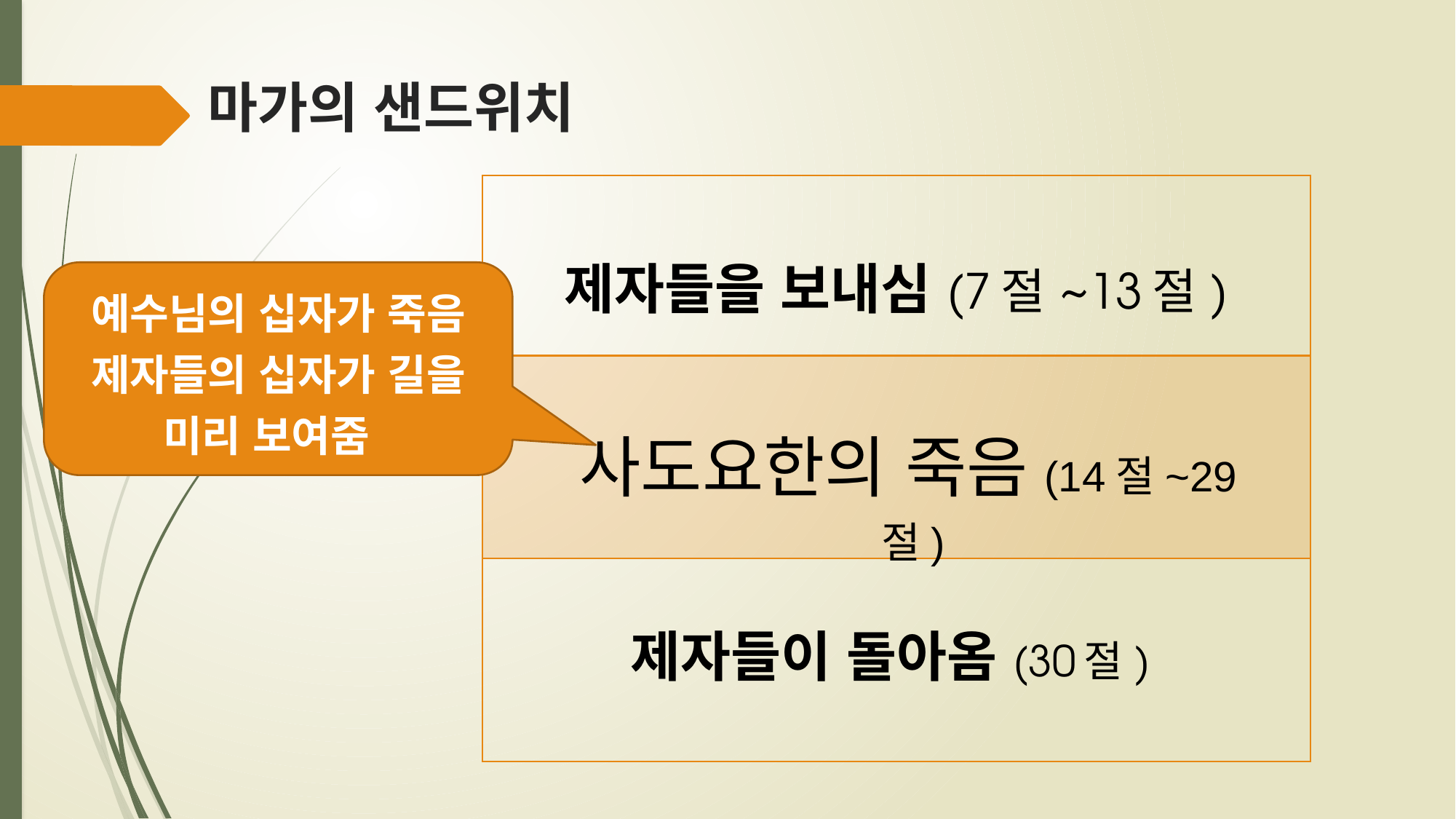

# 마가의 샌드위치
| 제자들을 보내심(7절~13절) |
| --- |
|  |
| 제자들이 돌아옴(30절) |
예수님의 십자가 죽음
제자들의 십자가 길을
미리 보여줌
사도요한의 죽음(14절~29절)